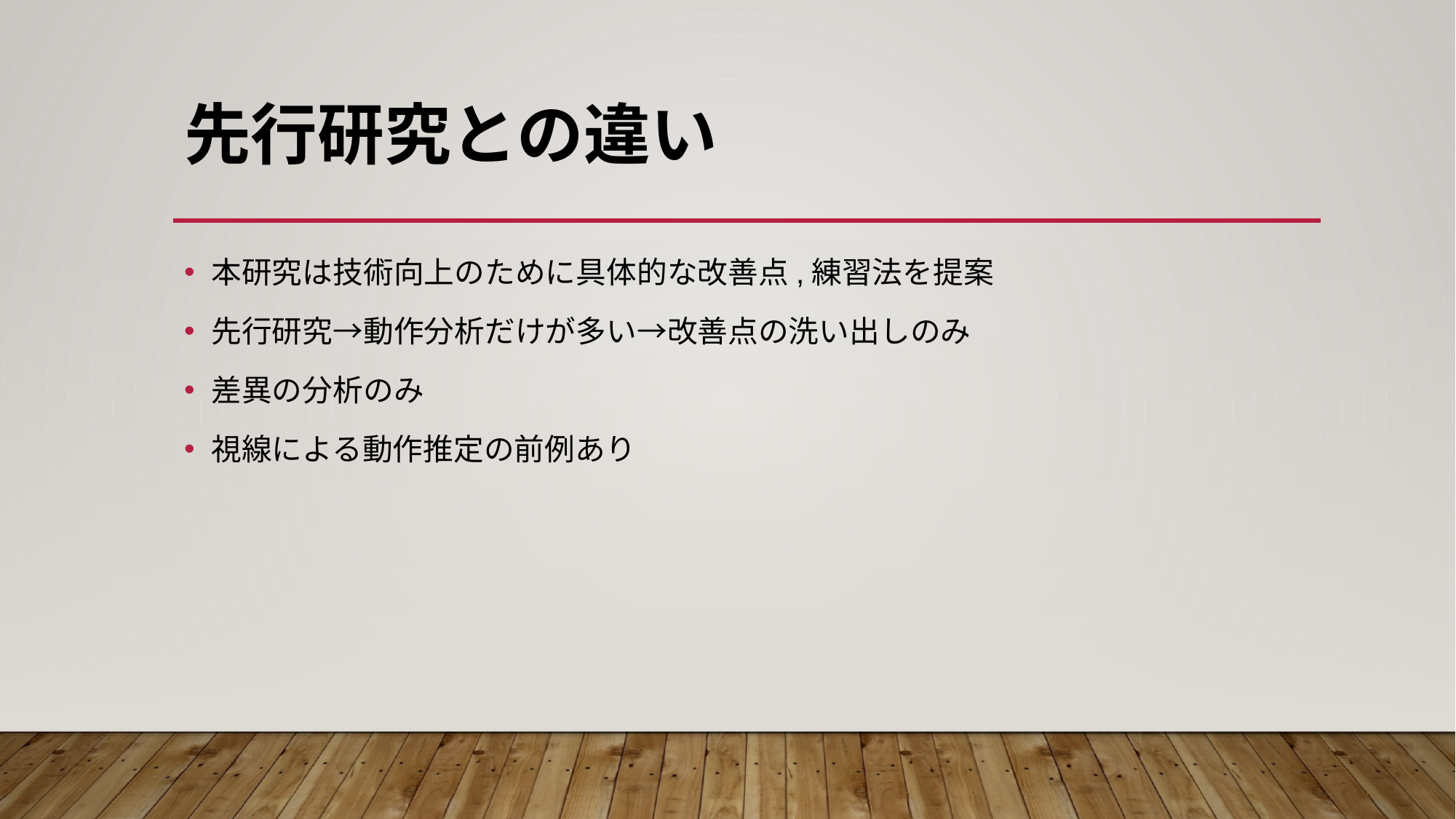

# 先行研究との違い
本研究は技術向上のために具体的な改善点,練習法を提案
先行研究→動作分析だけが多い→改善点の洗い出しのみ
差異の分析のみ
視線による動作推定の前例あり